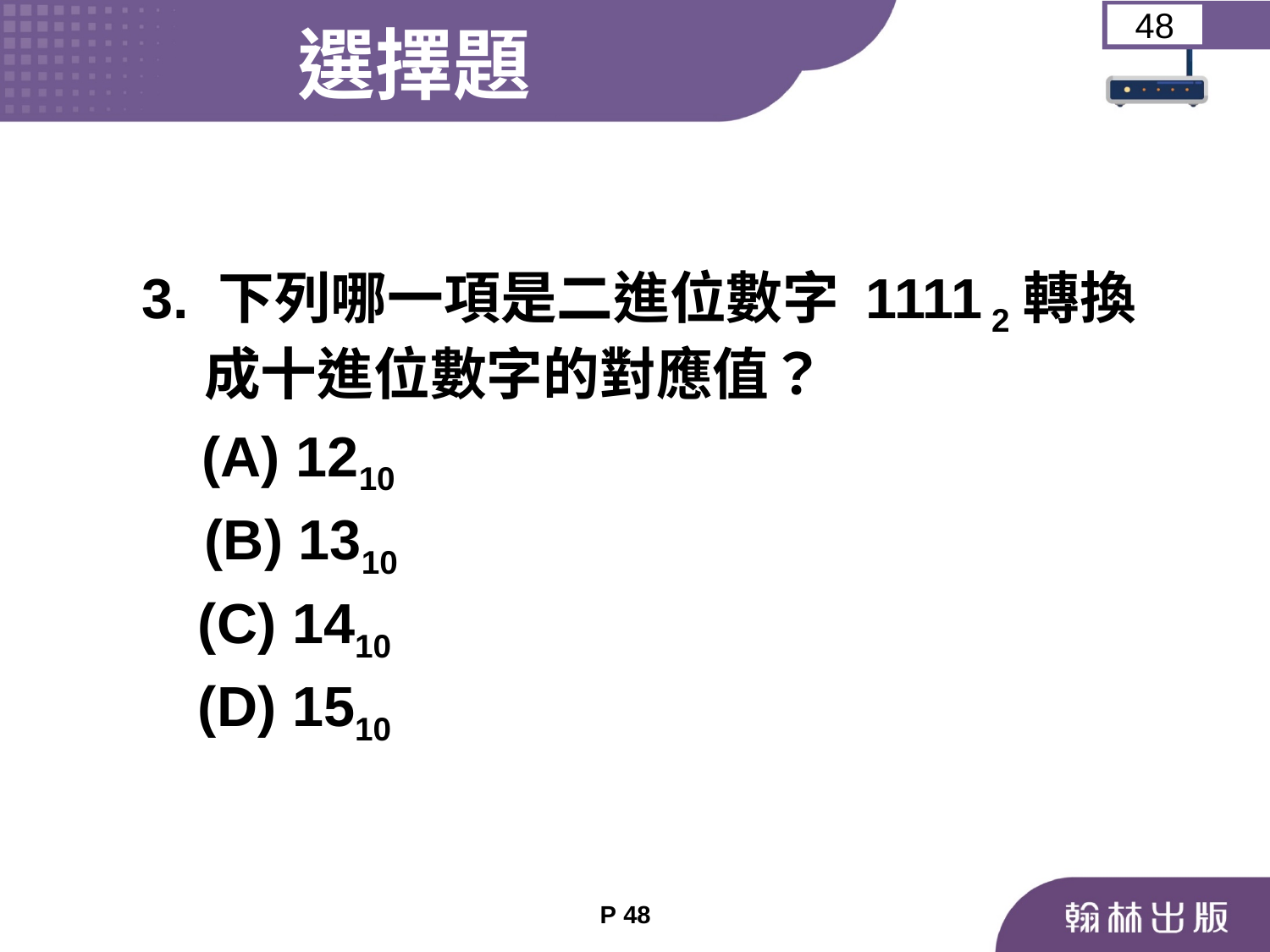

選擇題

48
 3. 下列哪一項是二進位數字 1111 2轉換
     成十進位數字的對應值？
	    (A) 1210
     (B) 1310
	   (C) 1410
	   (D) 1510

P 48